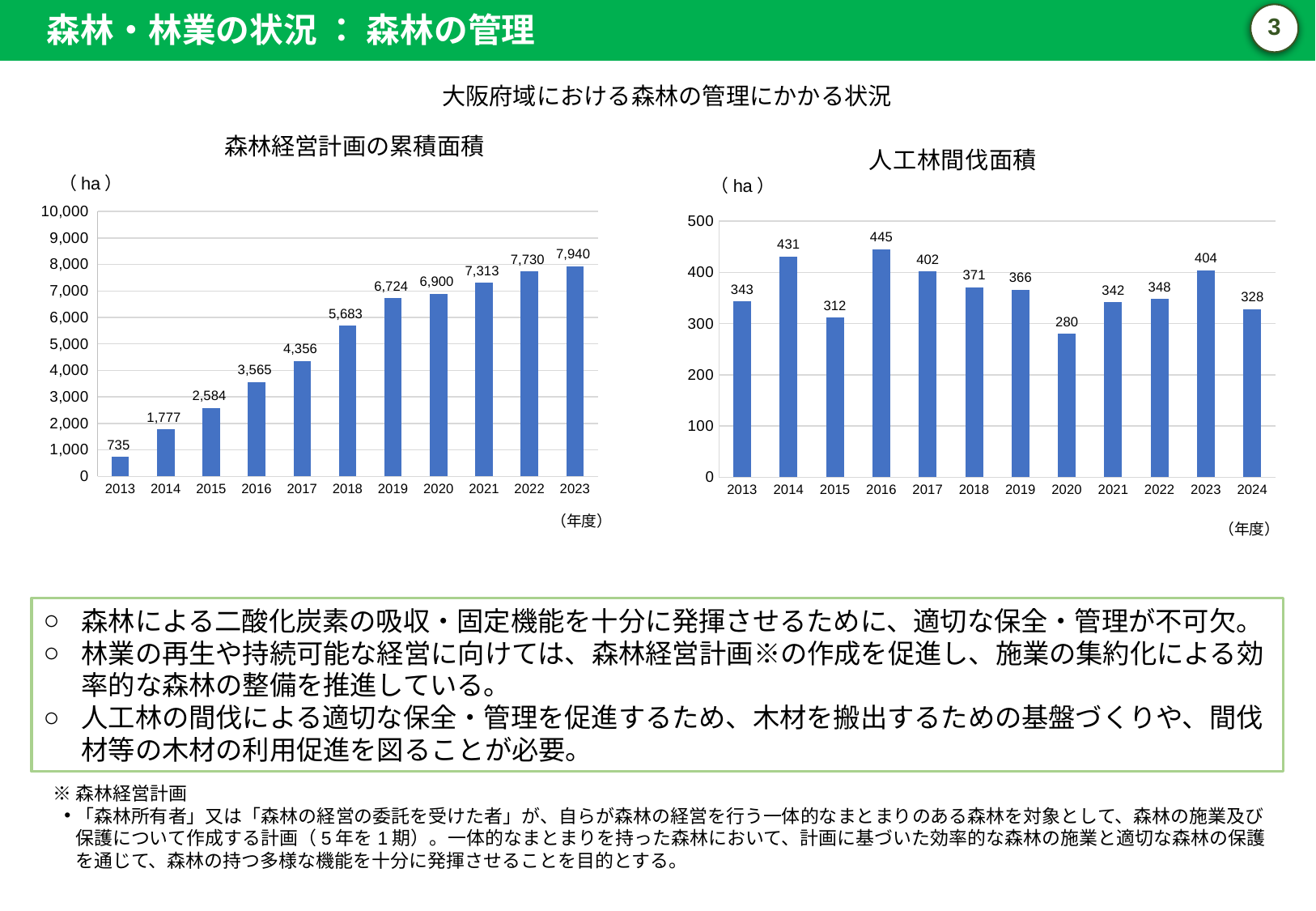

森林・林業の状況 ： 森林の管理
3
大阪府域における森林の管理にかかる状況

### Chart: 人工林間伐面積

| Category | 面積 |
|---|---|
| 2013 | 343.0 |
| 2014 | 431.0 |
| 2015 | 312.0 |
| 2016 | 445.0 |
| 2017 | 402.0 |
| 2018 | 371.0 |
| 2019 | 366.0 |
| 2020 | 280.0 |
| 2021 | 342.0 |
| 2022 | 348.0 |
| 2023 | 404.0 |
| 2024 | 328.0 |
森林経営計画の累積面積

### Chart

| Category | 面積 |
|---|---|
| 2013 | 735.0 |
| 2014 | 1777.0 |
| 2015 | 2584.0 |
| 2016 | 3565.0 |
| 2017 | 4356.0 |
| 2018 | 5683.0 |
| 2019 | 6724.0 |
| 2020 | 6900.0 |
| 2021 | 7313.0 |
| 2022 | 7730.0 |
| 2023 | 7940.0 |
（ha）
（ha）
（年度）
森林による二酸化炭素の吸収・固定機能を十分に発揮させるために、適切な保全・管理が不可欠。
林業の再生や持続可能な経営に向けては、森林経営計画※の作成を促進し、施業の集約化による効率的な森林の整備を推進している。
人工林の間伐による適切な保全・管理を促進するため、木材を搬出するための基盤づくりや、間伐材等の木材の利用促進を図ることが必要。
※森林経営計画
「森林所有者」又は「森林の経営の委託を受けた者」が、自らが森林の経営を行う一体的なまとまりのある森林を対象として、森林の施業及び保護について作成する計画（5年を1期）。一体的なまとまりを持った森林において、計画に基づいた効率的な森林の施業と適切な森林の保護を通じて、森林の持つ多様な機能を十分に発揮させることを目的とする。